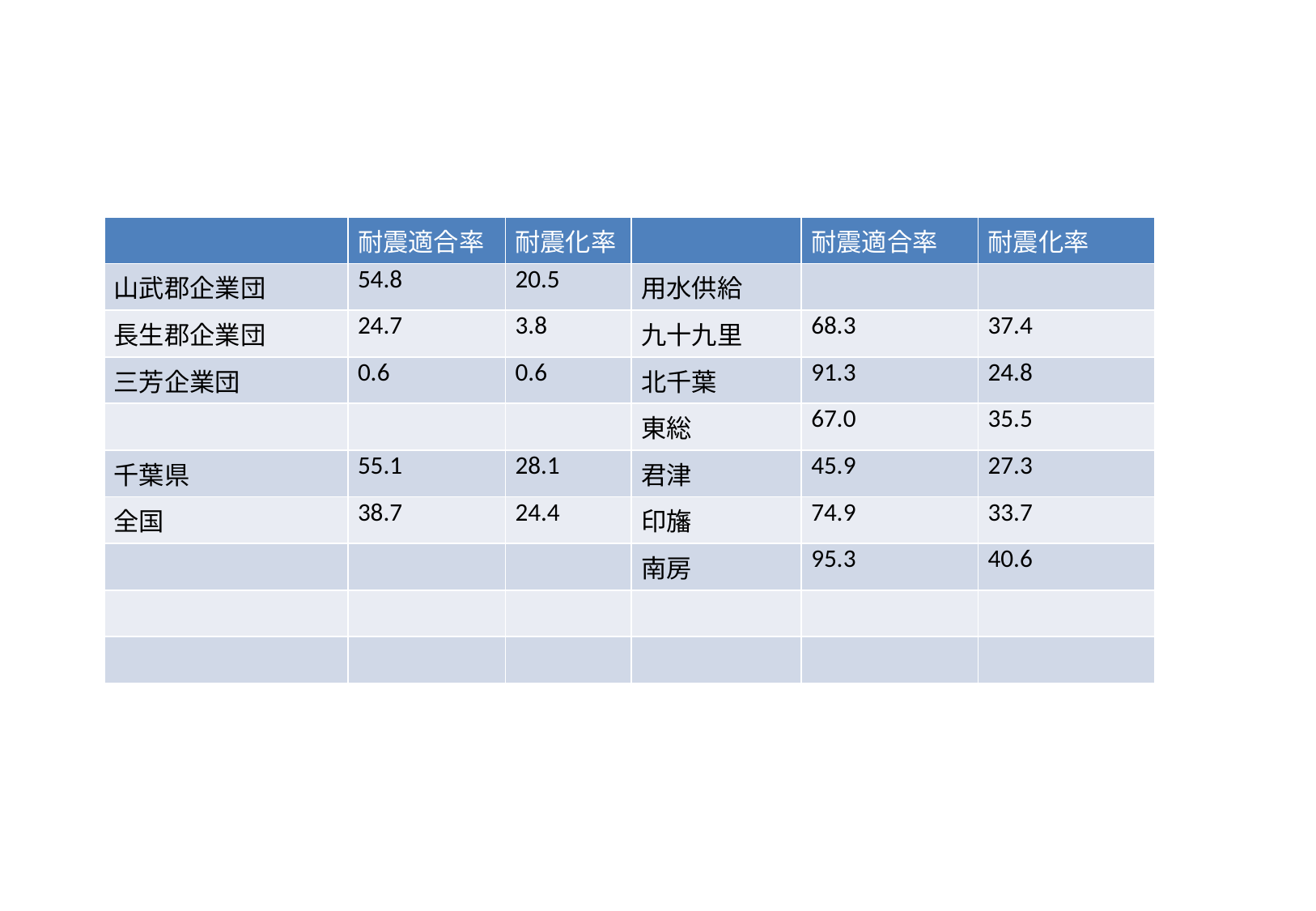

|  | 耐震適合率 | 耐震化率 |  | 耐震適合率 | 耐震化率 |
| --- | --- | --- | --- | --- | --- |
| 山武郡企業団 | 54.8 | 20.5 | 用水供給 |  |  |
| 長生郡企業団 | 24.7 | 3.8 | 九十九里 | 68.3 | 37.4 |
| 三芳企業団 | 0.6 | 0.6 | 北千葉 | 91.3 | 24.8 |
|  |  |  | 東総 | 67.0 | 35.5 |
| 千葉県 | 55.1 | 28.1 | 君津 | 45.9 | 27.3 |
| 全国 | 38.7 | 24.4 | 印旛 | 74.9 | 33.7 |
|  |  |  | 南房 | 95.3 | 40.6 |
|  |  |  |  |  |  |
|  |  |  |  |  |  |